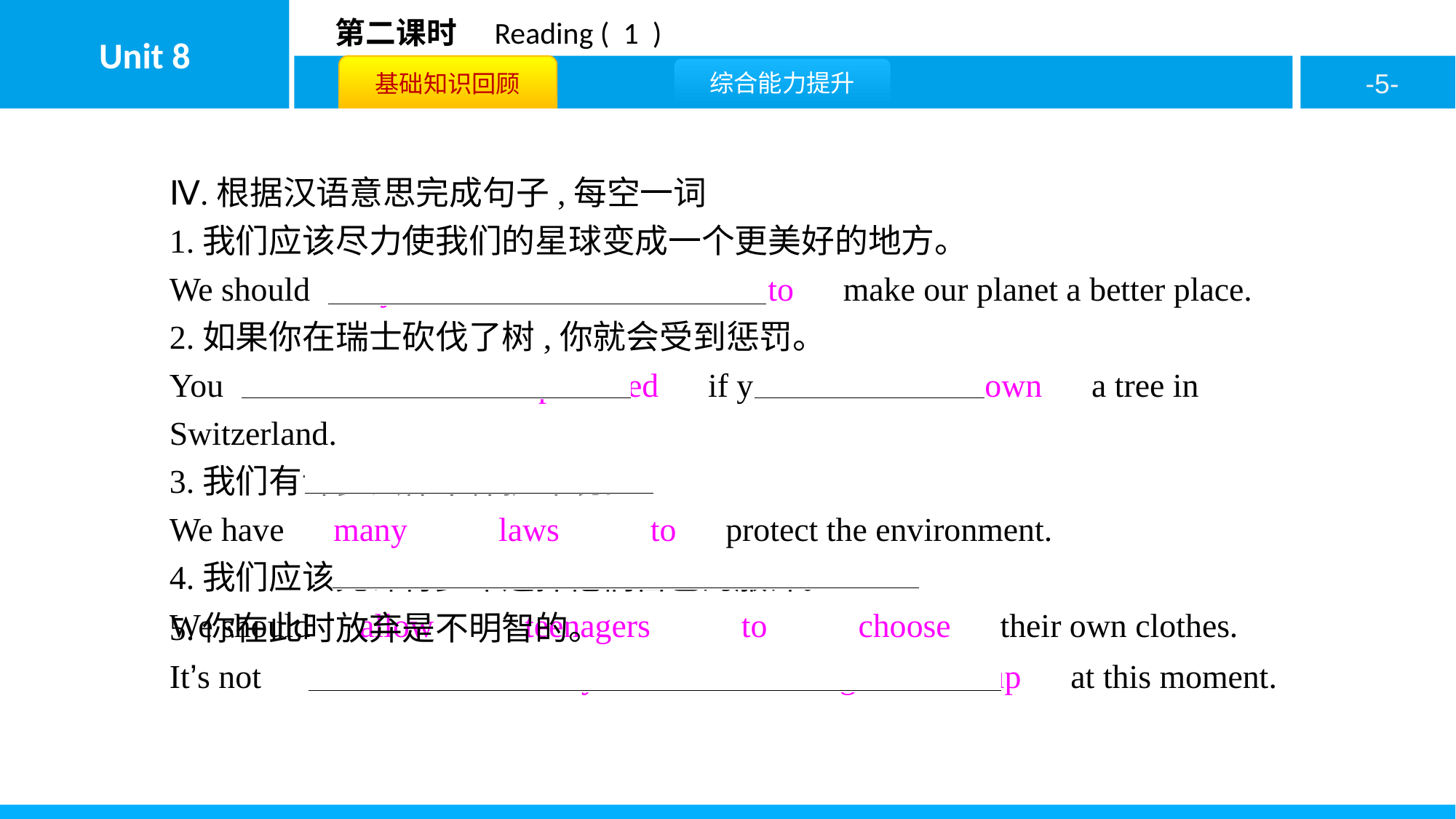

Ⅳ.根据汉语意思完成句子,每空一词
1.我们应该尽力使我们的星球变成一个更美好的地方。
We should　try　 　our　 　best　 　to　make our planet a better place.
2.如果你在瑞士砍伐了树,你就会受到惩罚。
You　will　 　be　 　punished　if you　cut　 　down　a tree in Switzerland.
3.我们有许多法律来保护环境。
We have　many　 　laws　 　to　protect the environment.
4.我们应该允许青少年选择他们自己的服饰。
We should　allow　 　teenagers　 　to　 　choose　their own clothes.

5.你在此时放弃是不明智的。
It’s not　wise　 　of　 　you　 　to　 　give　 　up　at this moment.